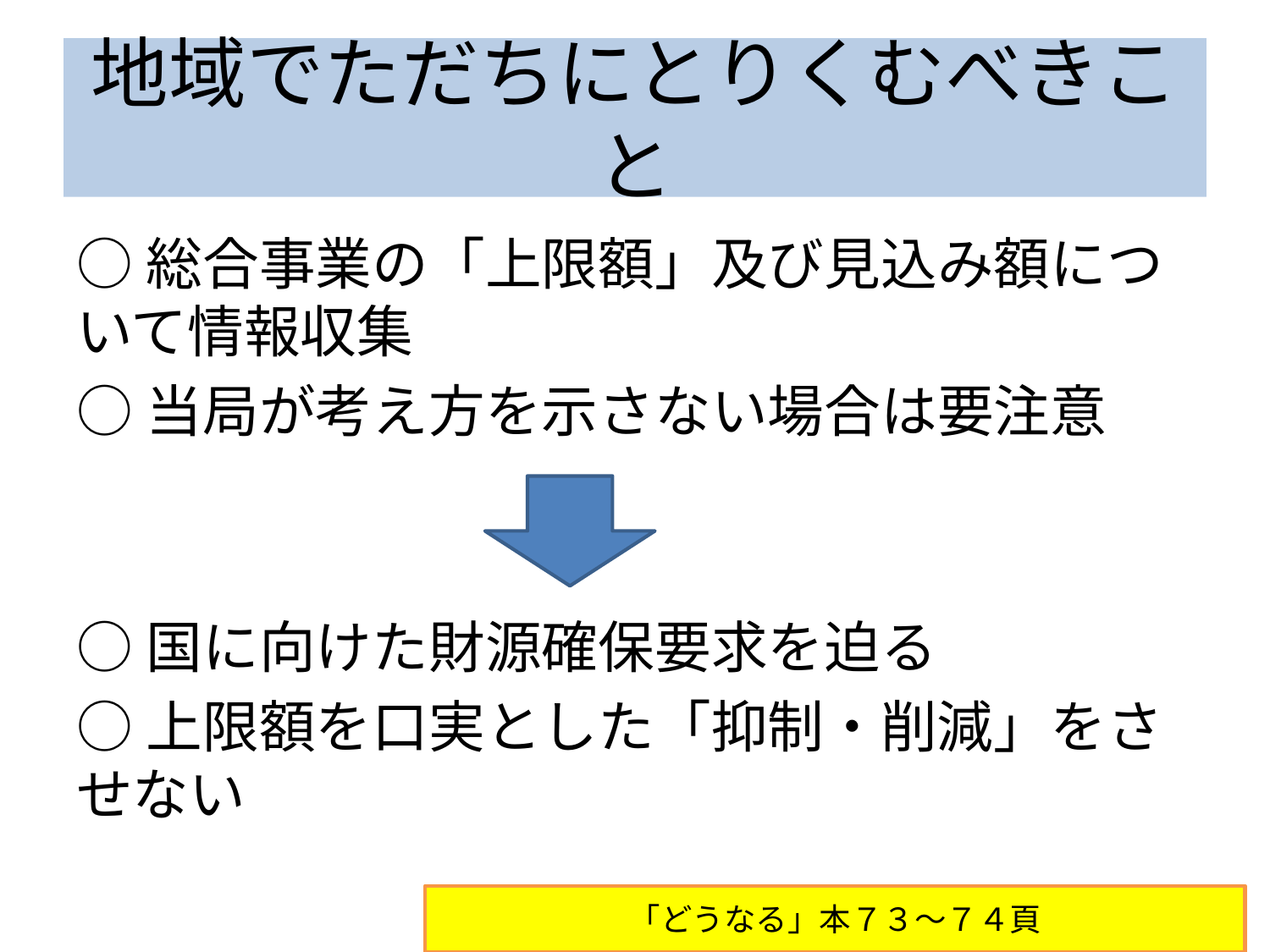

# 地域でただちにとりくむべきこと
○総合事業の「上限額」及び見込み額について情報収集
○当局が考え方を示さない場合は要注意

○国に向けた財源確保要求を迫る
○上限額を口実とした「抑制・削減」をさせない

「どうなる」本７３～７４頁